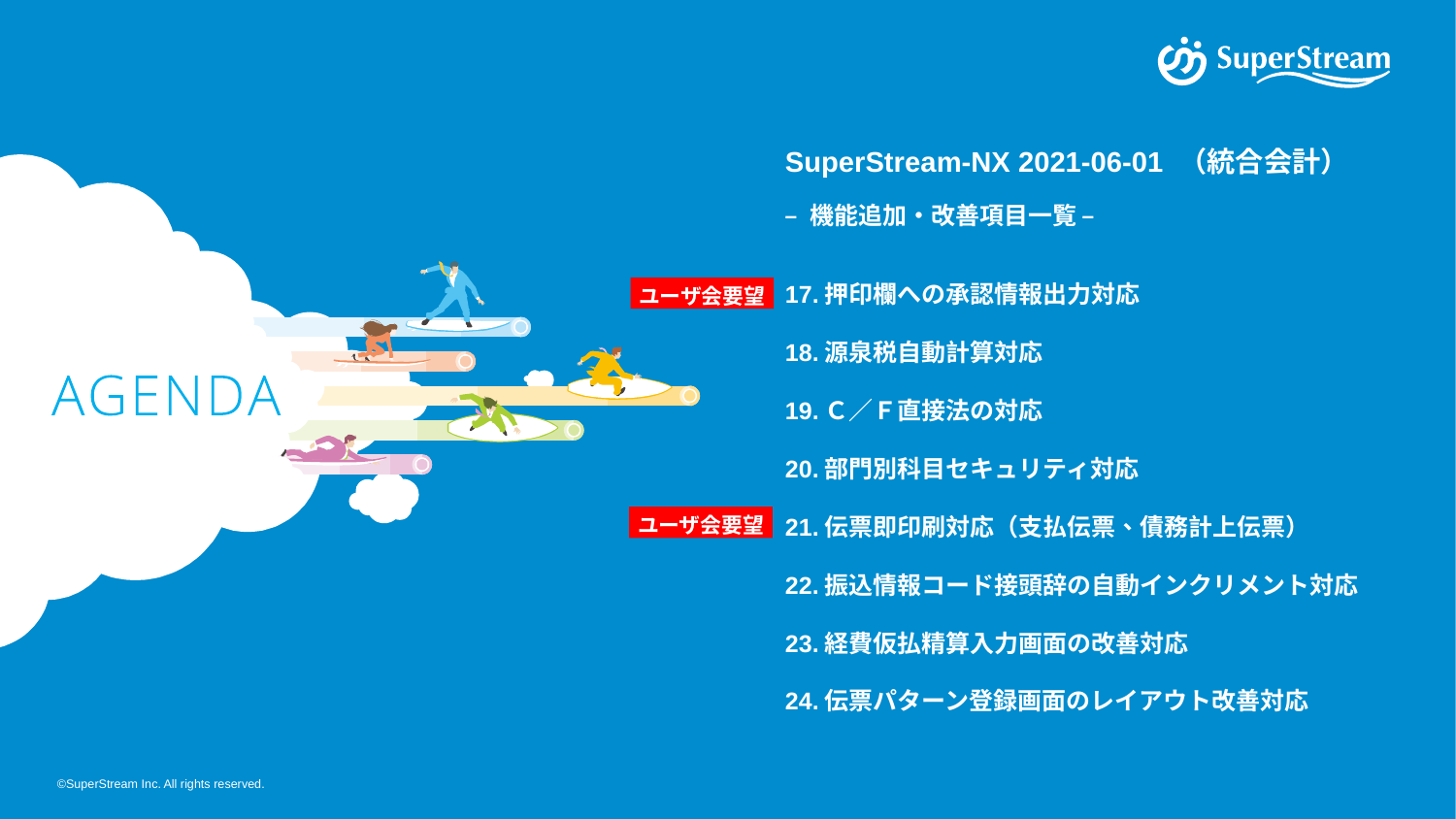

SuperStream-NX 2021-06-01 （統合会計）
– 機能追加・改善項目一覧 –

17.押印欄への承認情報出力対応

18.源泉税自動計算対応

19.Ｃ／Ｆ直接法の対応

20.部門別科目セキュリティ対応

21.伝票即印刷対応（支払伝票、債務計上伝票）

22.振込情報コード接頭辞の自動インクリメント対応

23.経費仮払精算入力画面の改善対応

24.伝票パターン登録画面のレイアウト改善対応
ユーザ会要望
ユーザ会要望
©SuperStream Inc. All rights reserved.